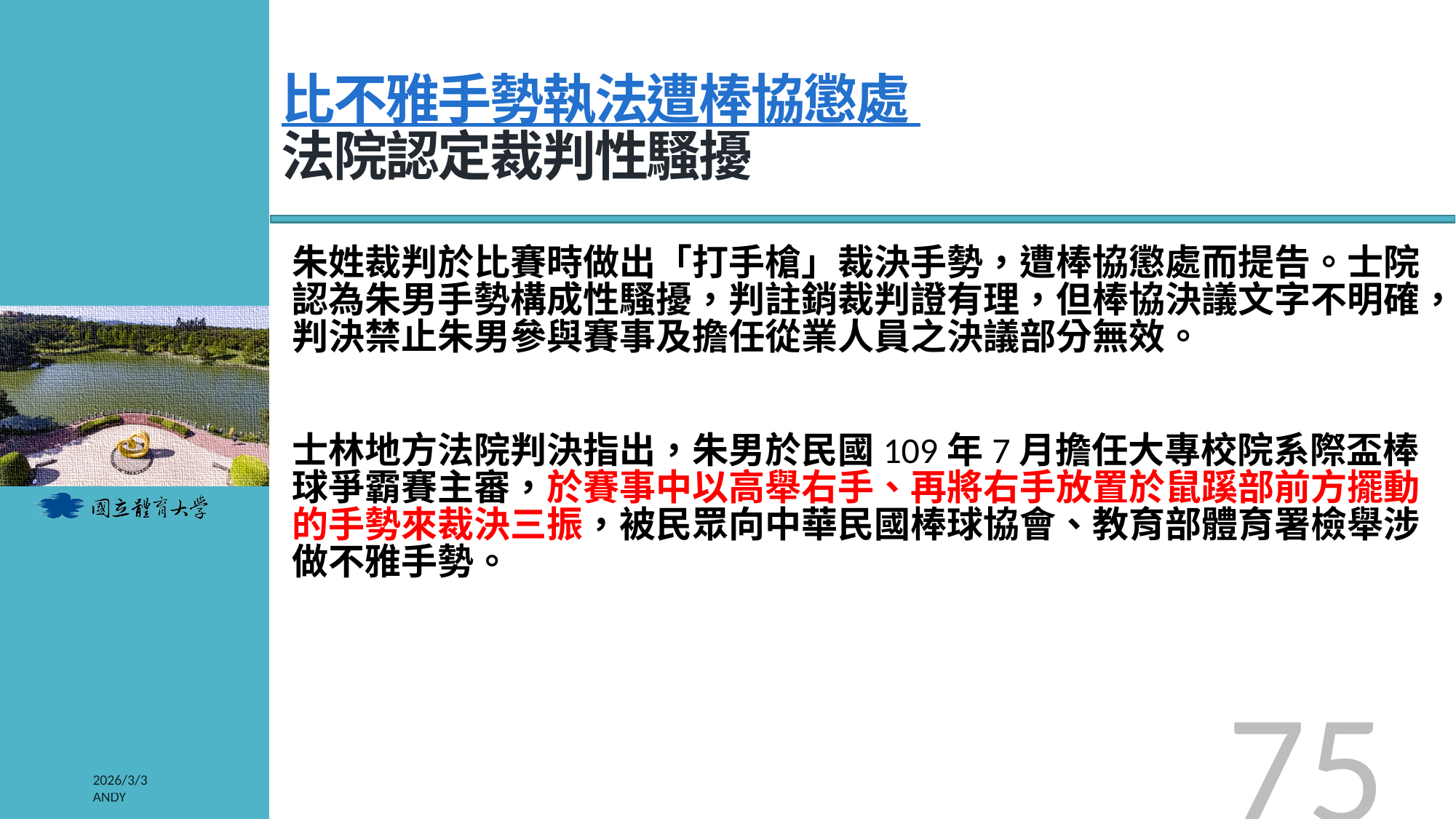

# 比不雅手勢執法遭棒協懲處 法院認定裁判性騷擾
朱姓裁判於比賽時做出「打手槍」裁決手勢，遭棒協懲處而提告。士院認為朱男手勢構成性騷擾，判註銷裁判證有理，但棒協決議文字不明確，判決禁止朱男參與賽事及擔任從業人員之決議部分無效。

士林地方法院判決指出，朱男於民國109年7月擔任大專校院系際盃棒球爭霸賽主審，於賽事中以高舉右手、再將右手放置於鼠蹊部前方擺動的手勢來裁決三振，被民眾向中華民國棒球協會、教育部體育署檢舉涉做不雅手勢。

75
2026/3/3
Andy